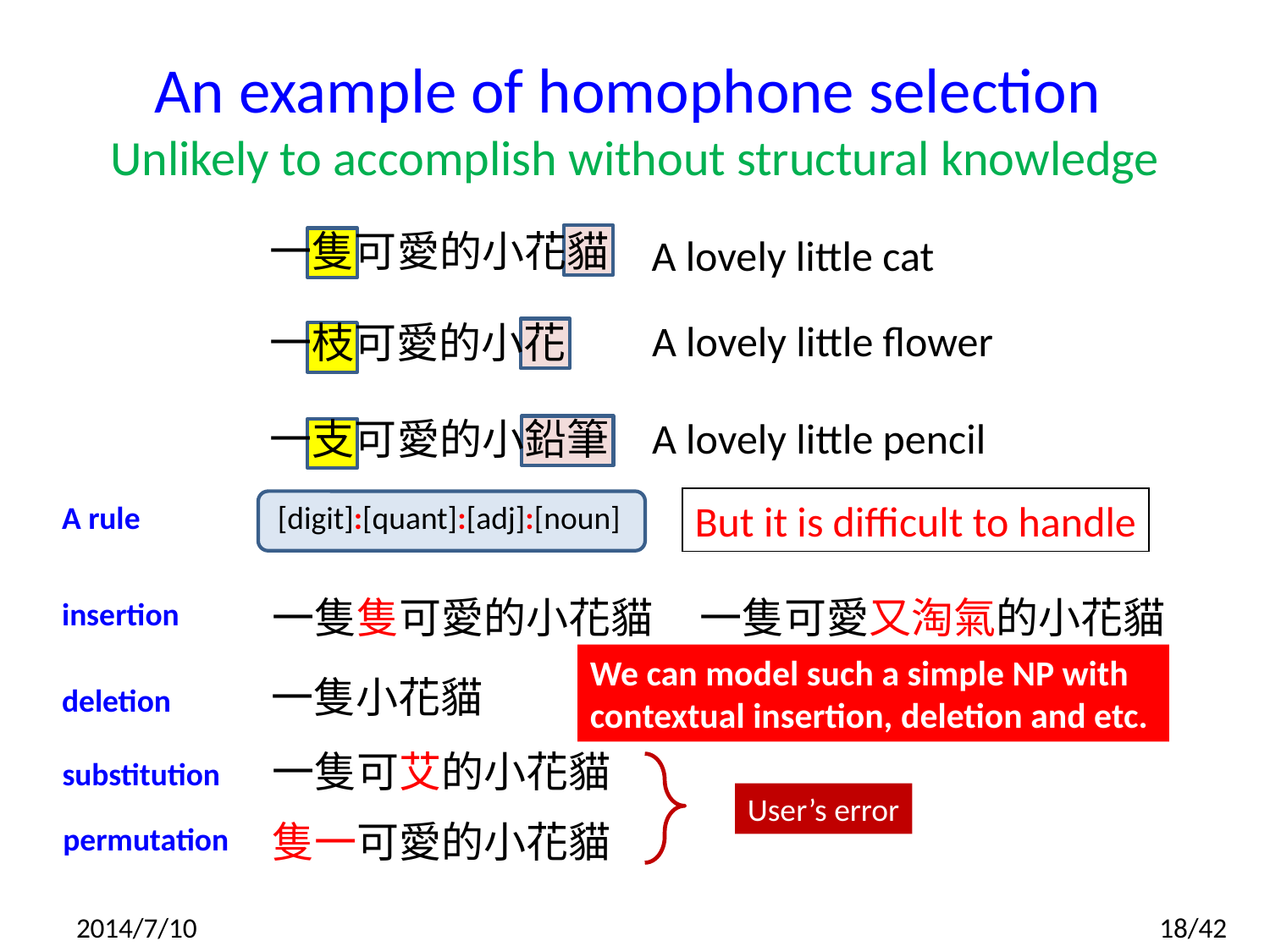

# An example of homophone selection Unlikely to accomplish without structural knowledge
一隻可愛的小花貓
A lovely little cat

A lovely little flower
一枝可愛的小花

A lovely little pencil
一支可愛的小鉛筆

But it is difficult to handle
A rule

[digit]:[quant]:[adj]:[noun]
[quant] ~ [noun]
一隻隻可愛的小花貓
一隻可愛又淘氣的小花貓
insertion
We can model such a simple NP with
contextual insertion, deletion and etc.
一隻小花貓
deletion
一隻可艾的小花貓
substitution

User’s error
隻一可愛的小花貓
permutation
2014/7/10
18/42